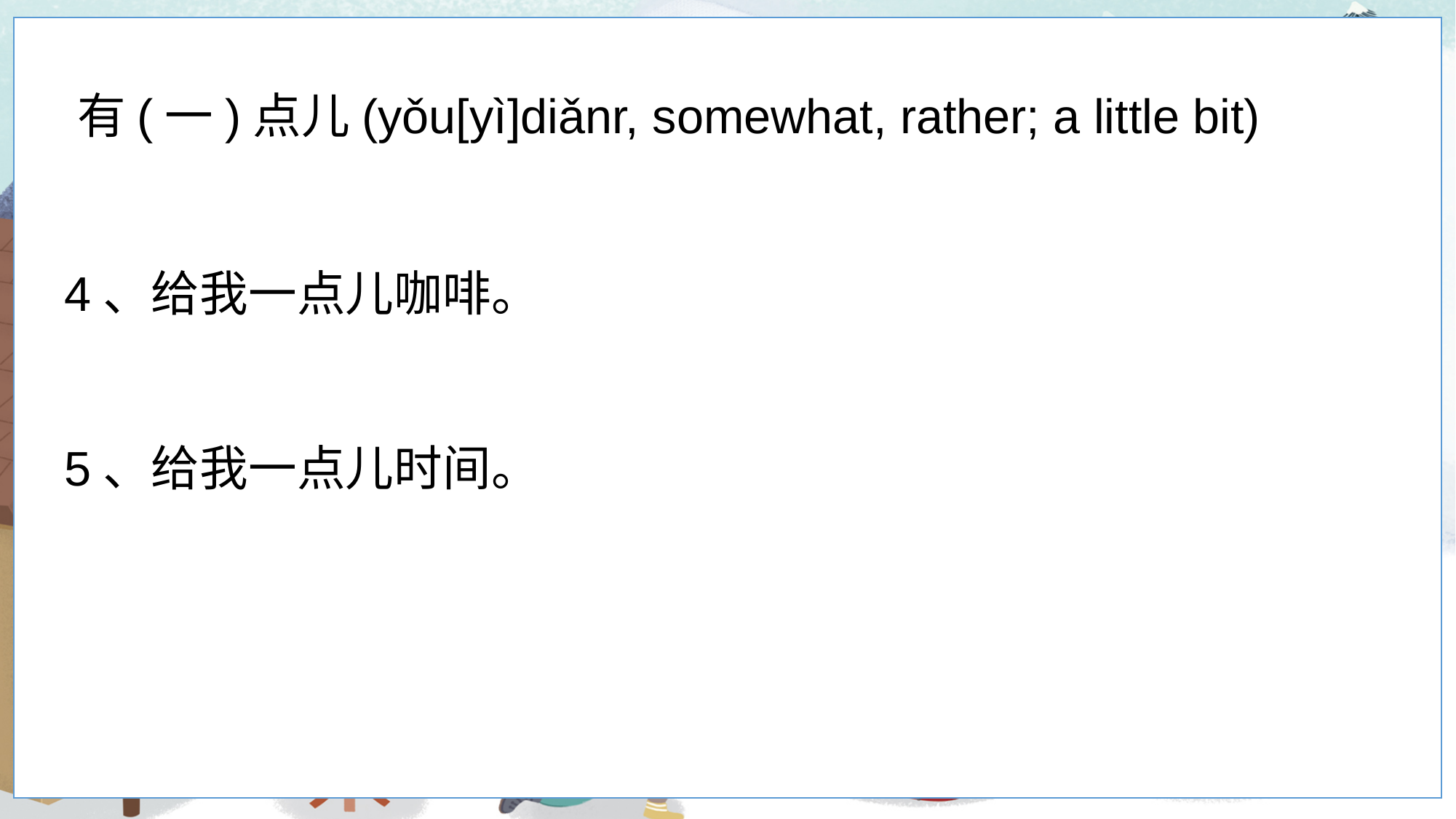

有(一)点儿(yǒu[yì]diǎnr, somewhat, rather; a little bit)
4、给我一点儿咖啡。

5、给我一点儿时间。